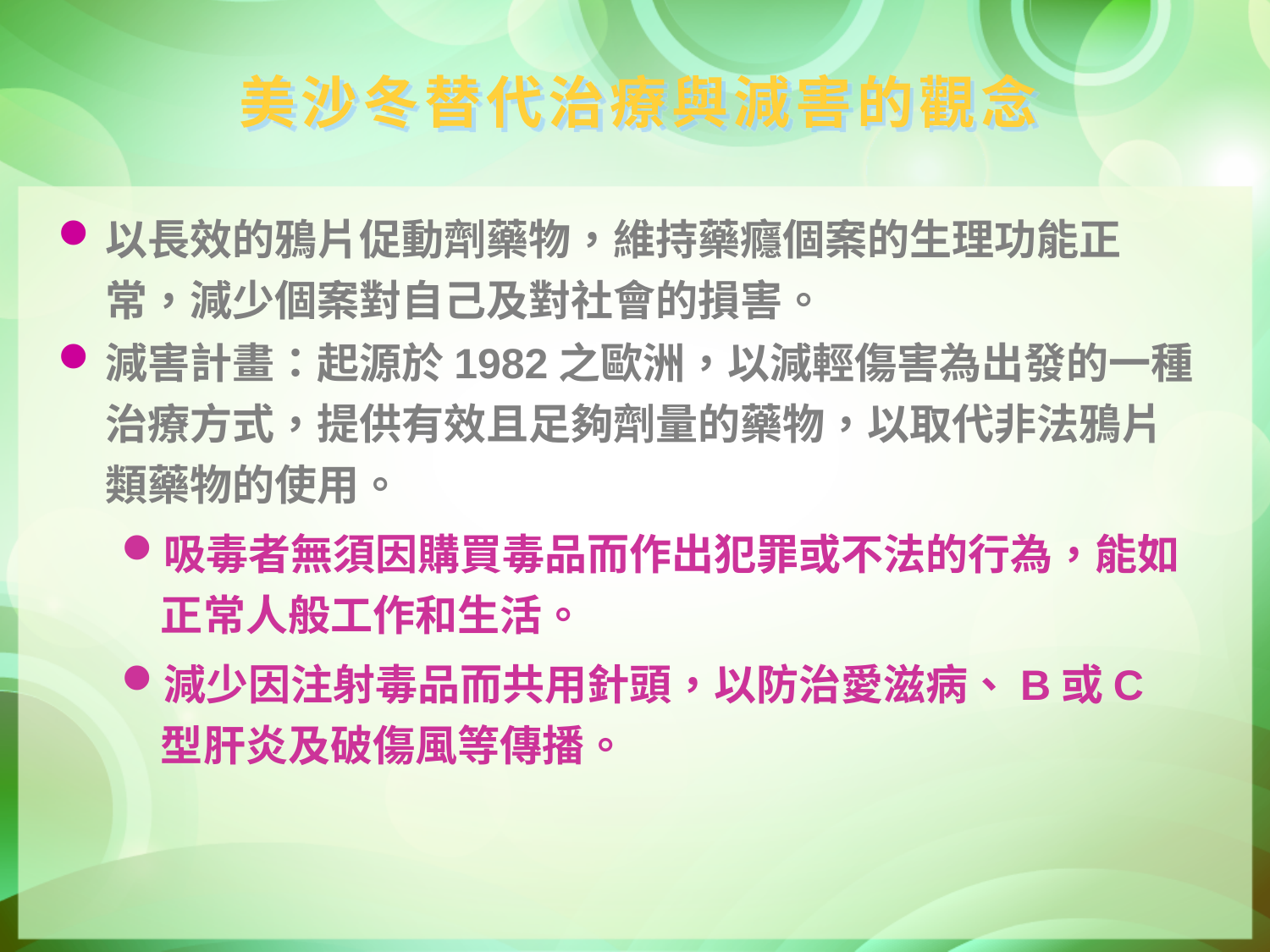

# 美沙冬替代治療與減害的觀念
以長效的鴉片促動劑藥物，維持藥癮個案的生理功能正常，減少個案對自己及對社會的損害。
減害計畫：起源於1982之歐洲，以減輕傷害為出發的一種治療方式，提供有效且足夠劑量的藥物，以取代非法鴉片類藥物的使用。
吸毒者無須因購買毒品而作出犯罪或不法的行為，能如正常人般工作和生活。
減少因注射毒品而共用針頭，以防治愛滋病、B或C型肝炎及破傷風等傳播。